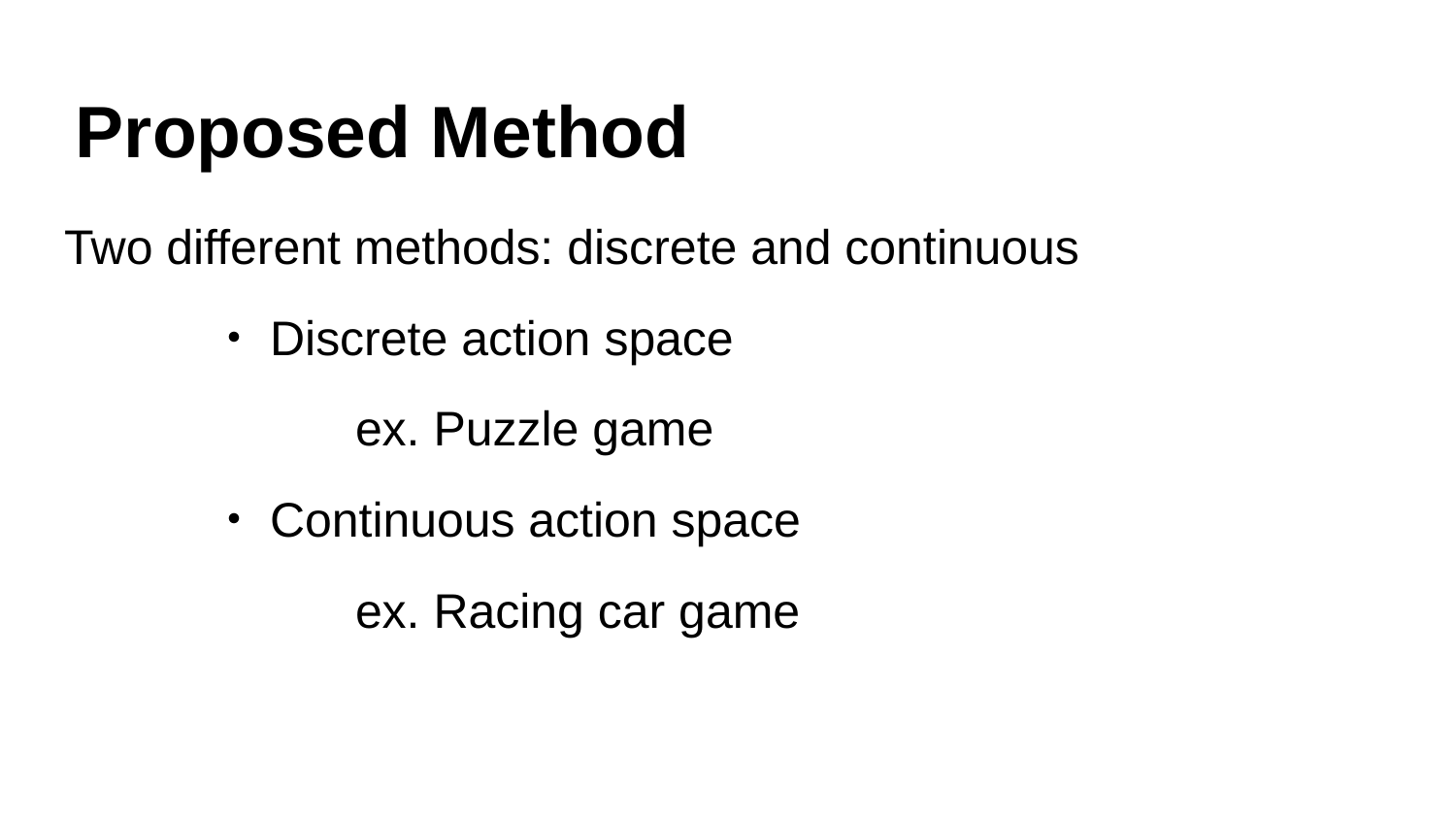

# Proposed Method
Two different methods: discrete and continuous
	・Discrete action space
		ex. Puzzle game
	・Continuous action space
		ex. Racing car game